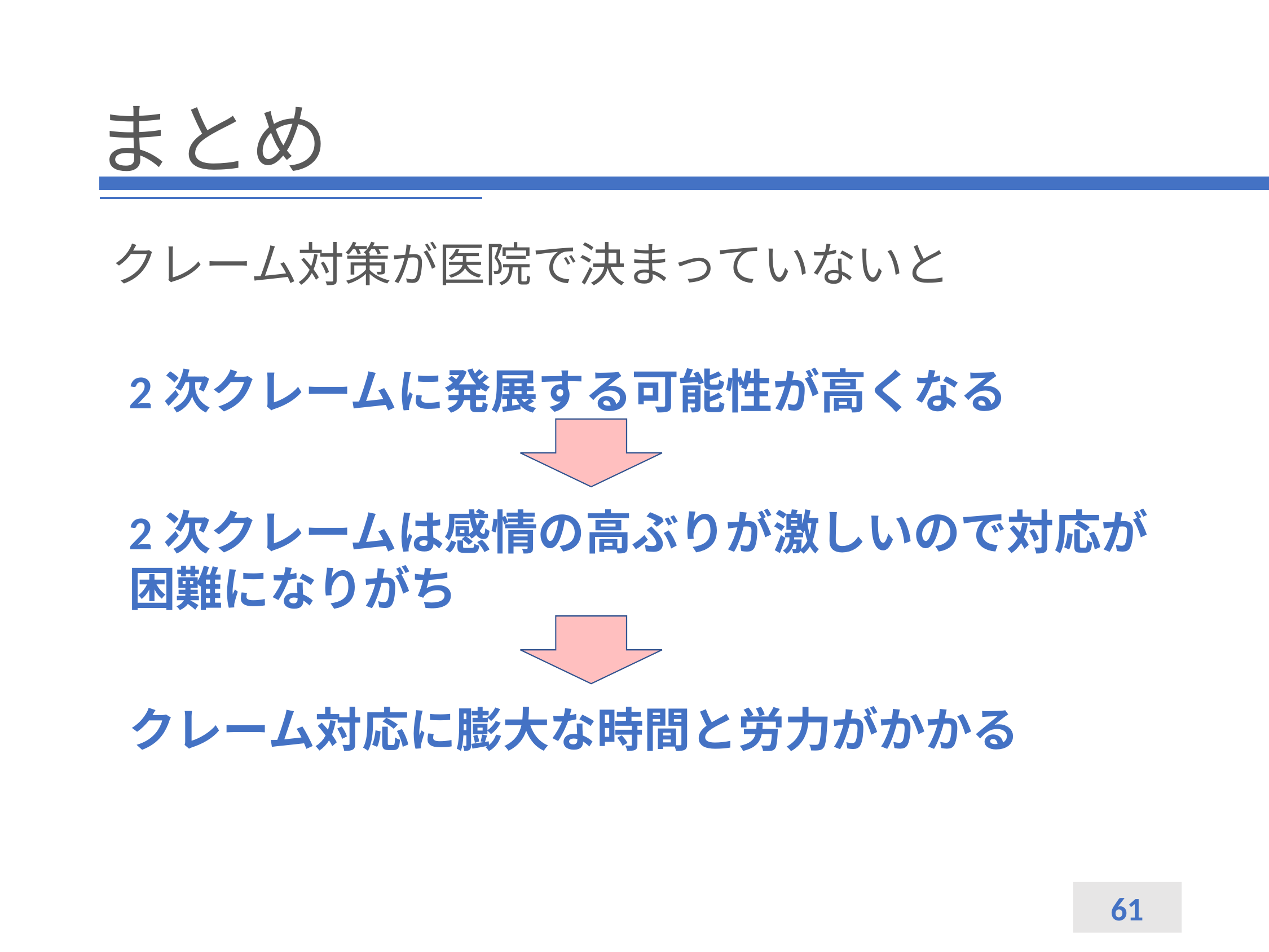

# まとめ
クレーム対策が医院で決まっていないと
2次クレームに発展する可能性が高くなる

2次クレームは感情の高ぶりが激しいので対応が困難になりがち

クレーム対応に膨大な時間と労力がかかる

61